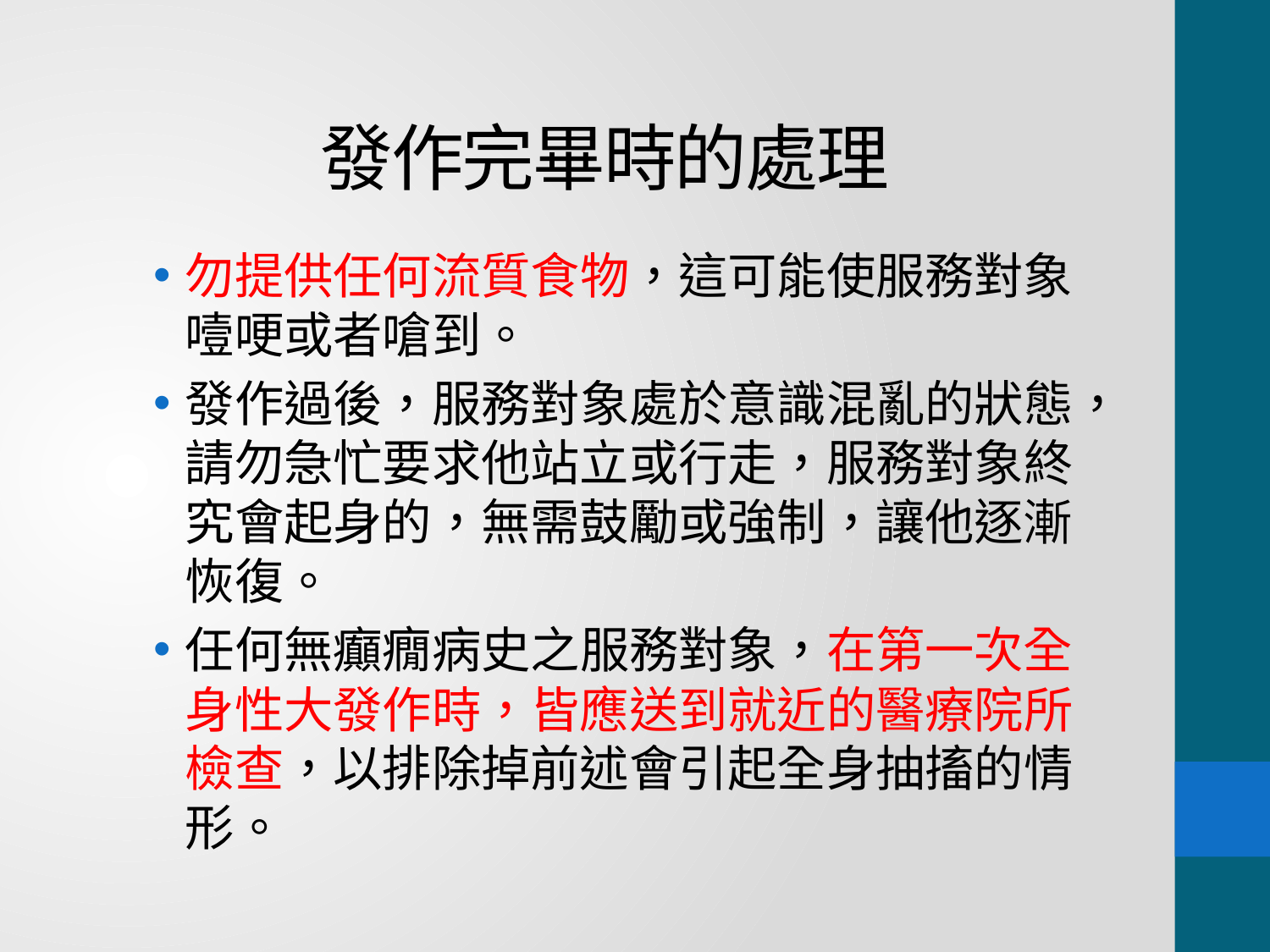

# 發作完畢時的處理
勿提供任何流質食物，這可能使服務對象噎哽或者嗆到。
發作過後，服務對象處於意識混亂的狀態，請勿急忙要求他站立或行走，服務對象終究會起身的，無需鼓勵或強制，讓他逐漸恢復。
任何無癲癇病史之服務對象，在第一次全身性大發作時，皆應送到就近的醫療院所檢查，以排除掉前述會引起全身抽搐的情形。